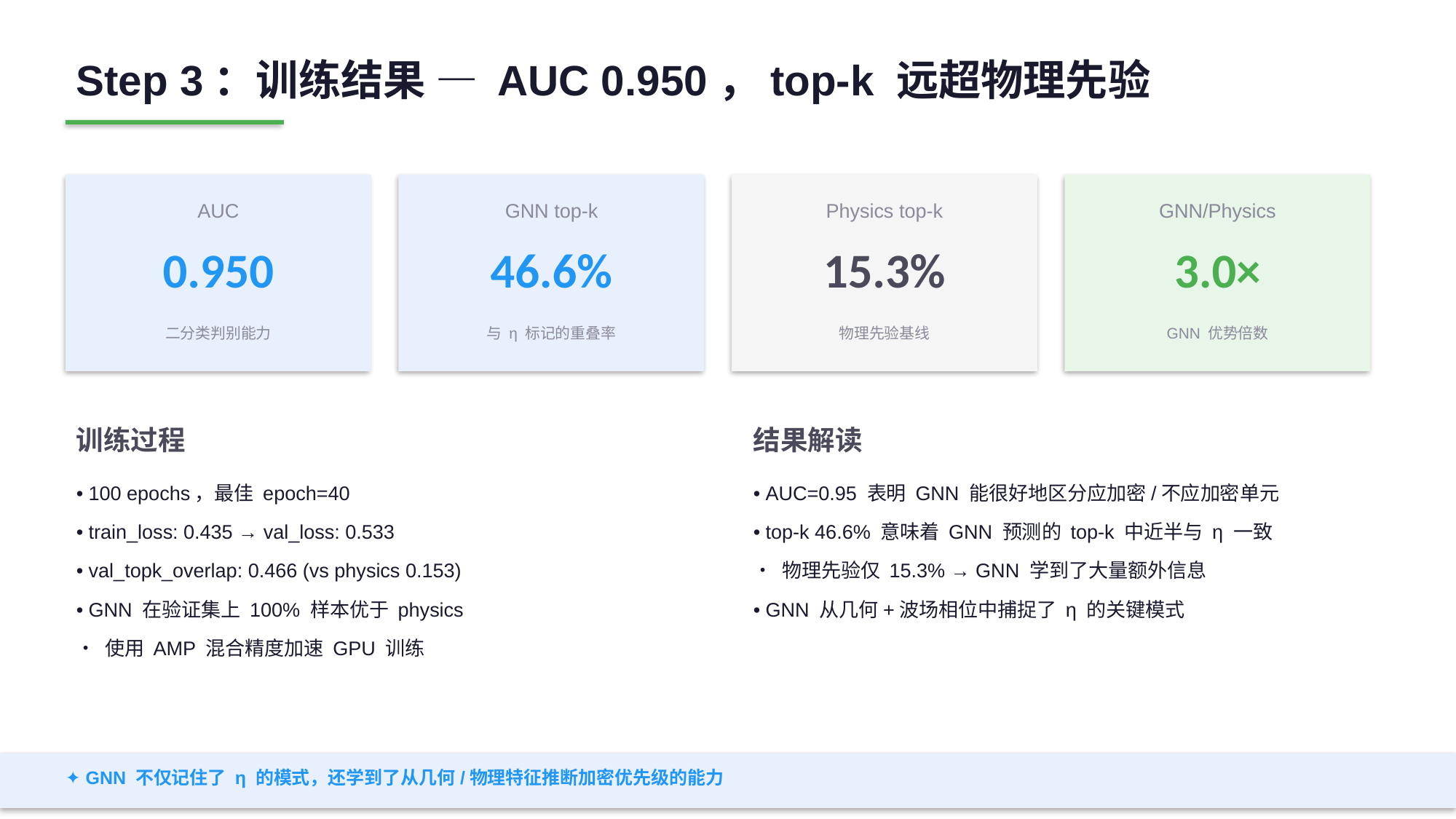

Step 3：训练结果 — AUC 0.950，top-k 远超物理先验

AUC
GNN top-k
Physics top-k
GNN/Physics
0.950
46.6%
15.3%
3.0×
二分类判别能力
与 η 标记的重叠率
物理先验基线
GNN 优势倍数
训练过程
结果解读
• 100 epochs，最佳 epoch=40
• train_loss: 0.435 → val_loss: 0.533
• val_topk_overlap: 0.466 (vs physics 0.153)
• GNN 在验证集上 100% 样本优于 physics
• 使用 AMP 混合精度加速 GPU 训练
• AUC=0.95 表明 GNN 能很好地区分应加密/不应加密单元
• top-k 46.6% 意味着 GNN 预测的 top-k 中近半与 η 一致
• 物理先验仅 15.3% → GNN 学到了大量额外信息
• GNN 从几何+波场相位中捕捉了 η 的关键模式

✦ GNN 不仅记住了 η 的模式，还学到了从几何/物理特征推断加密优先级的能力